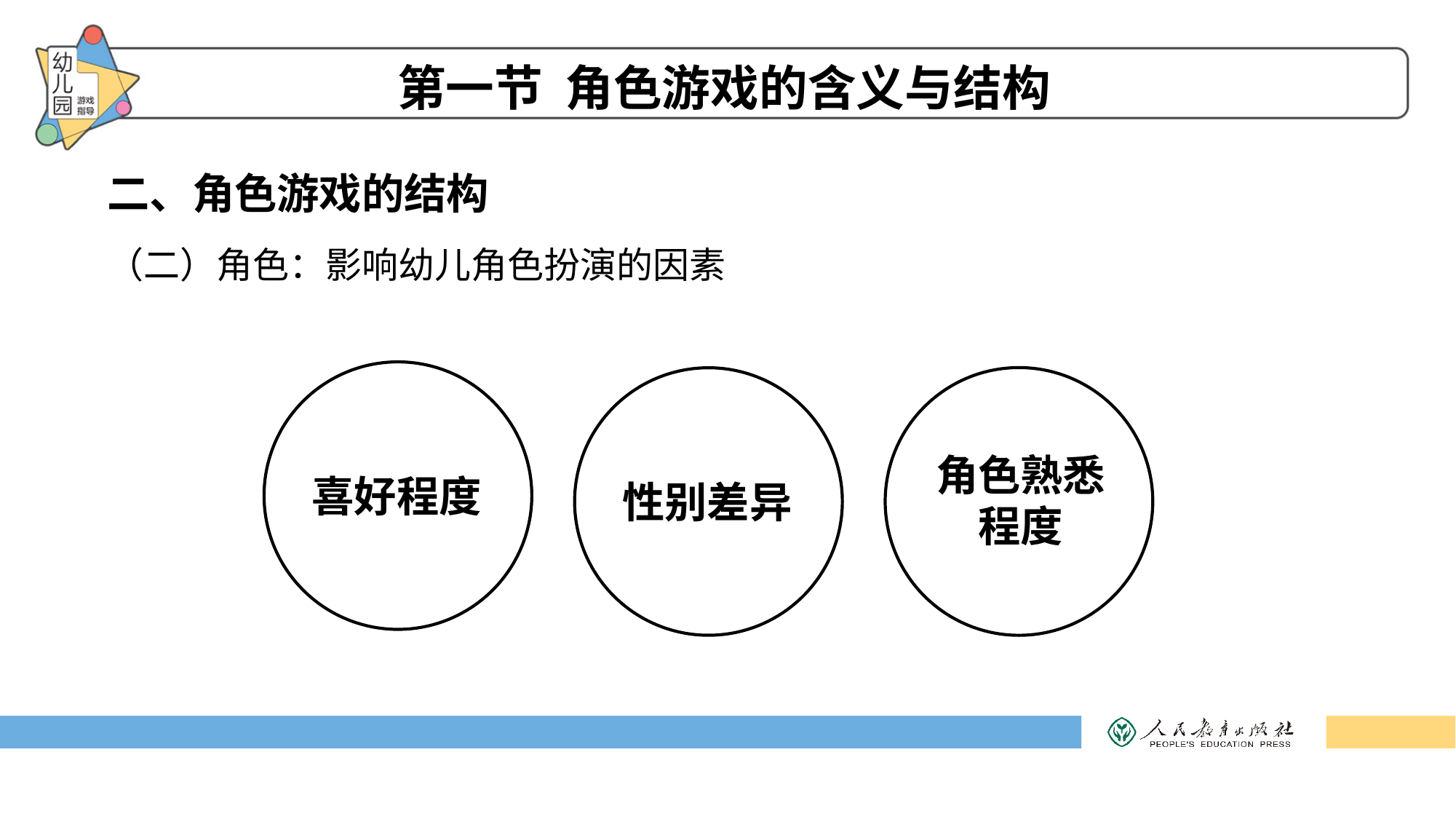

第一节  角色游戏的含义与结构
二、角色游戏的结构
（二）角色：影响幼儿角色扮演的因素

喜好程度

角色熟悉程度

性别差异